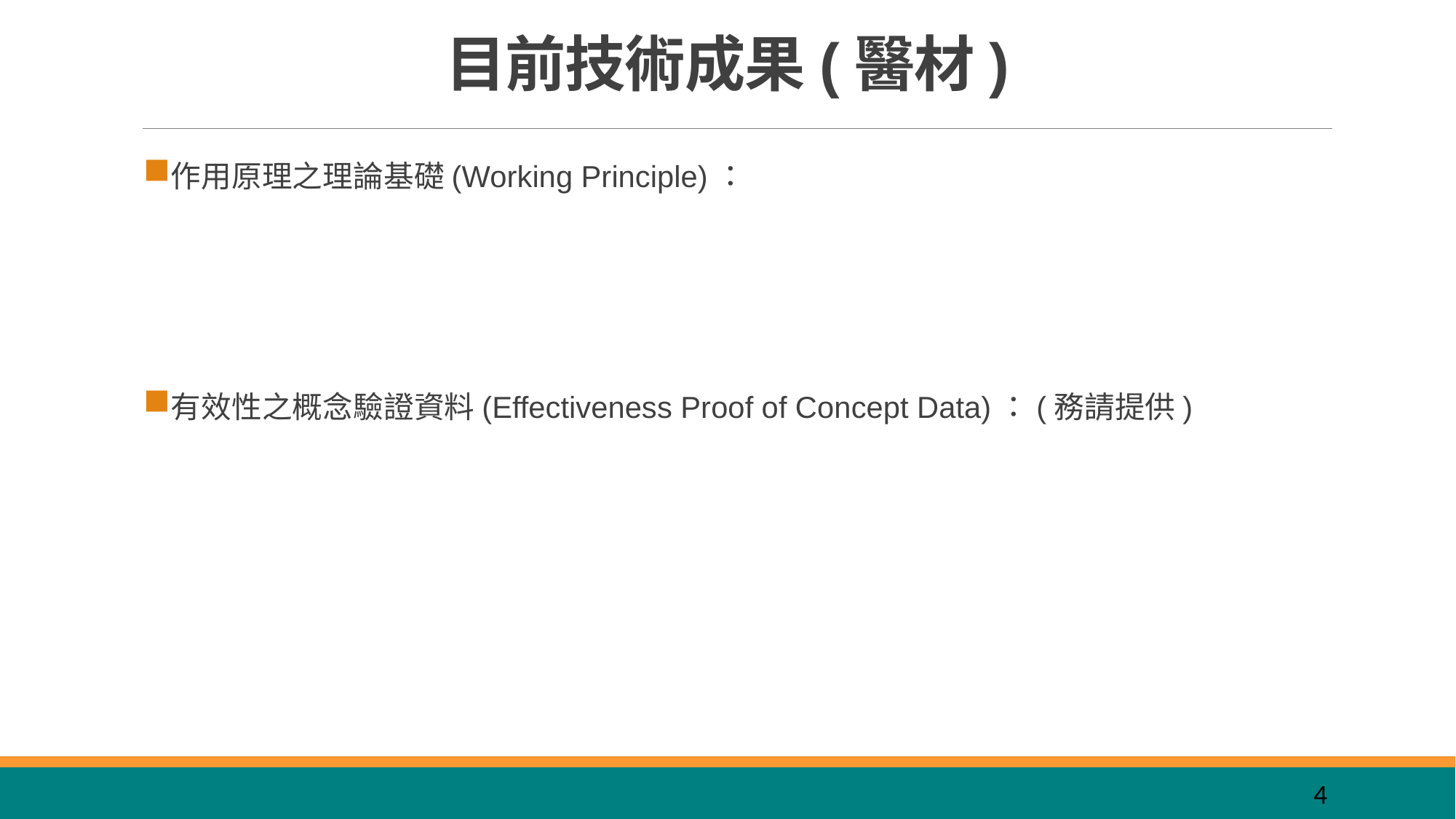

目前技術成果(醫材)
作用原理之理論基礎(Working Principle)：

有效性之概念驗證資料(Effectiveness Proof of Concept Data)：(務請提供)
4